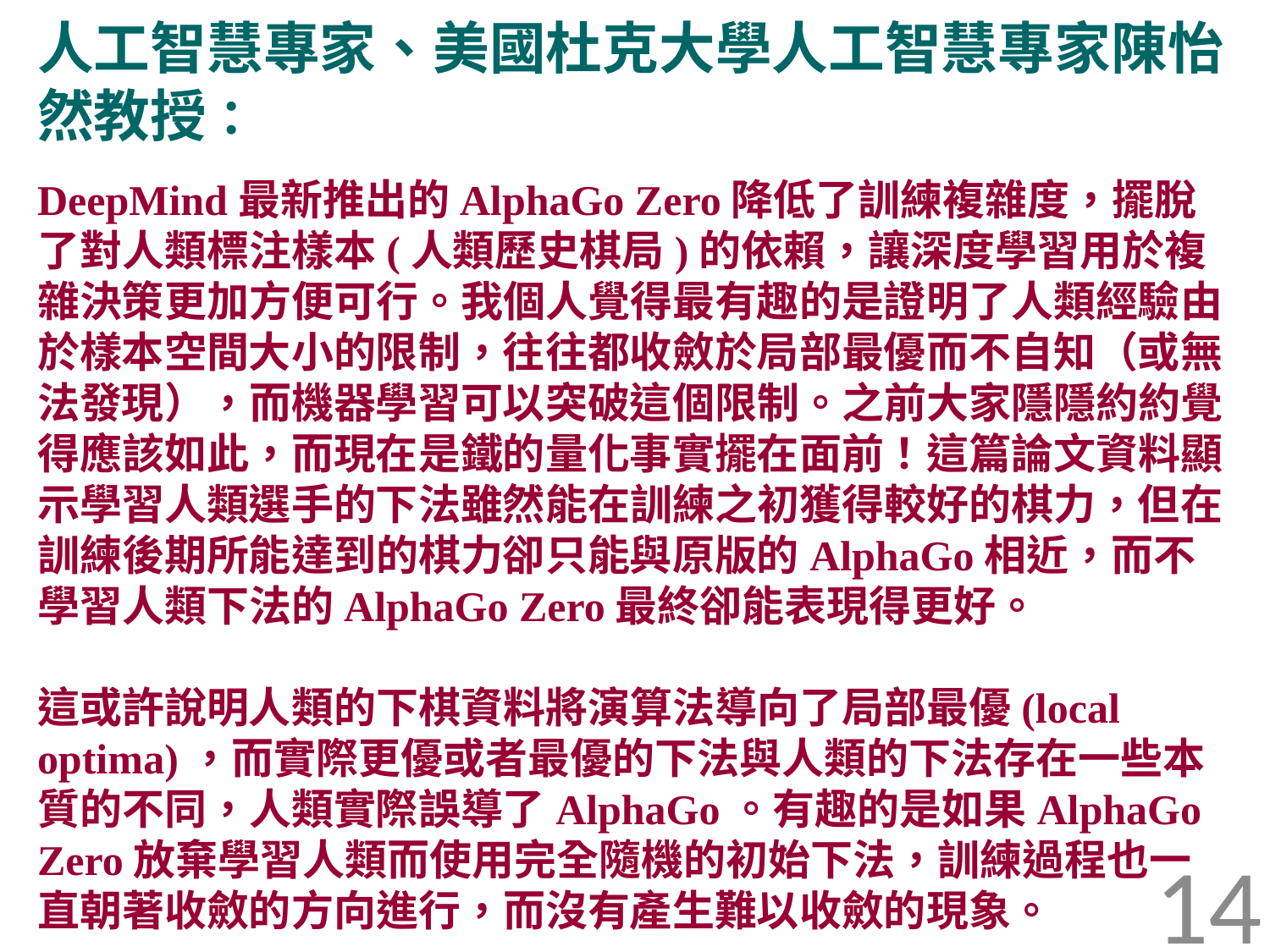

人工智慧專家、美國杜克大學人工智慧專家陳怡然教授：

DeepMind最新推出的AlphaGo Zero降低了訓練複雜度，擺脫了對人類標注樣本(人類歷史棋局)的依賴，讓深度學習用於複雜決策更加方便可行。我個人覺得最有趣的是證明了人類經驗由於樣本空間大小的限制，往往都收斂於局部最優而不自知（或無法發現），而機器學習可以突破這個限制。之前大家隱隱約約覺得應該如此，而現在是鐵的量化事實擺在面前！這篇論文資料顯示學習人類選手的下法雖然能在訓練之初獲得較好的棋力，但在訓練後期所能達到的棋力卻只能與原版的AlphaGo相近，而不學習人類下法的AlphaGo Zero最終卻能表現得更好。

這或許說明人類的下棋資料將演算法導向了局部最優(local optima)，而實際更優或者最優的下法與人類的下法存在一些本質的不同，人類實際誤導了AlphaGo。有趣的是如果AlphaGo Zero放棄學習人類而使用完全隨機的初始下法，訓練過程也一直朝著收斂的方向進行，而沒有產生難以收斂的現象。
14